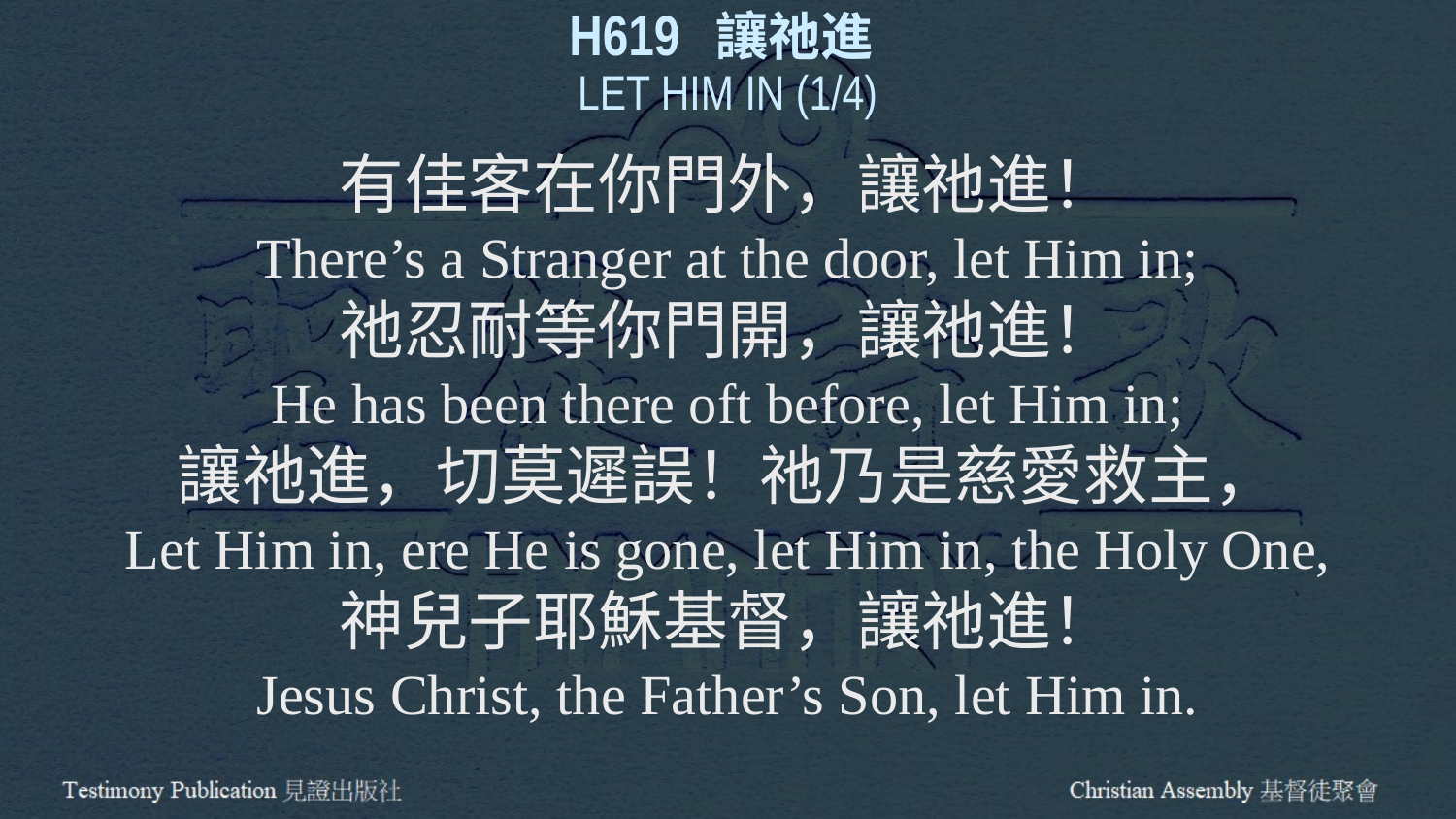

H619  讓祂進
LET HIM IN (1/4)
有佳客在你門外，讓祂進！
There’s a Stranger at the door, let Him in;
祂忍耐等你門開，讓祂進！
He has been there oft before, let Him in;
讓祂進，切莫遲誤！祂乃是慈愛救主，
Let Him in, ere He is gone, let Him in, the Holy One,
神兒子耶穌基督，讓祂進！
Jesus Christ, the Father’s Son, let Him in.